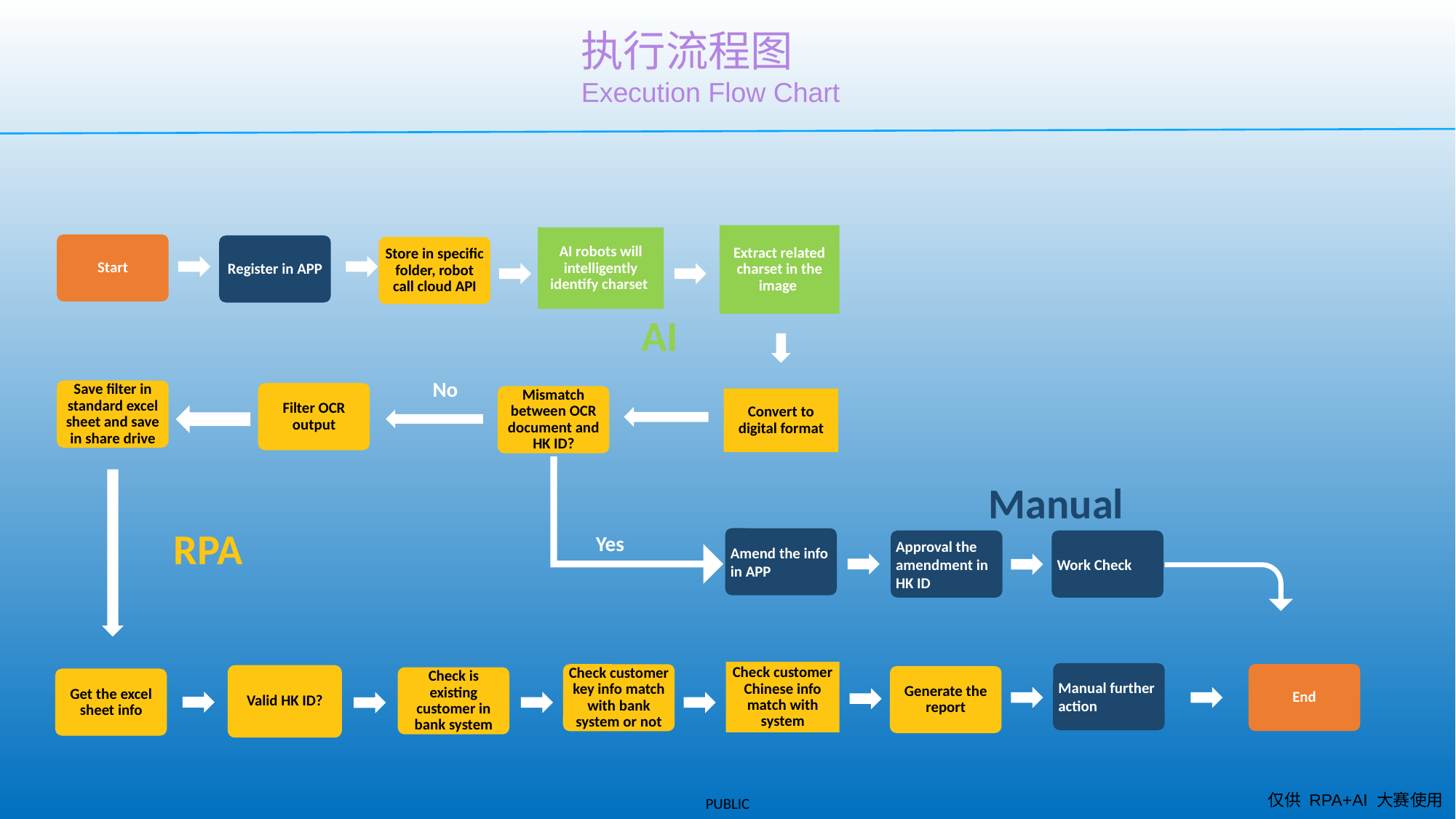

执行流程图
Execution Flow Chart
Extract related charset in the image
AI robots will intelligently identify charset

Start

Register in APP

Store in specific folder, robot call cloud API

AI

No

Save filter in standard excel sheet and save in share drive

Filter OCR output

Mismatch between OCR document and HK ID?
Convert to digital format

Manual
RPA

Yes

Amend the info in APP

Approval the amendment in HK ID

Work Check

Check customer Chinese info match with system

Manual further action

End

Check customer key info match with bank system or not

Valid HK ID?

Generate the report

Check is existing customer in bank system

Get the excel sheet info

仅供 RPA+AI 大赛使用